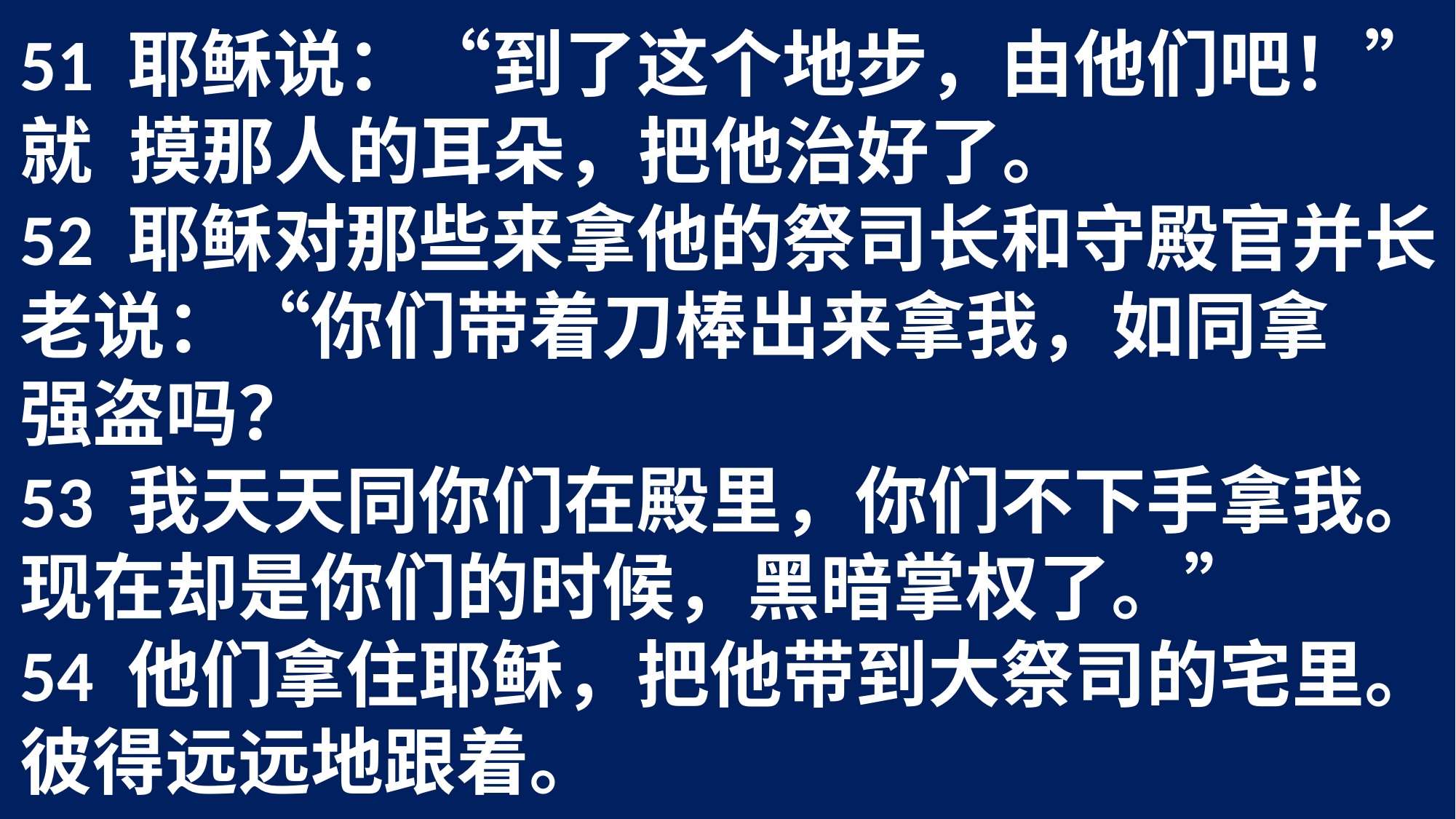

51 耶稣说：“到了这个地步，由他们吧！”就	摸那人的耳朵，把他治好了。
52 耶稣对那些来拿他的祭司长和守殿官并长	老说：“你们带着刀棒出来拿我，如同拿	强盗吗？
53 我天天同你们在殿里，你们不下手拿我。	现在却是你们的时候，黑暗掌权了。”
54 他们拿住耶稣，把他带到大祭司的宅里。	彼得远远地跟着。